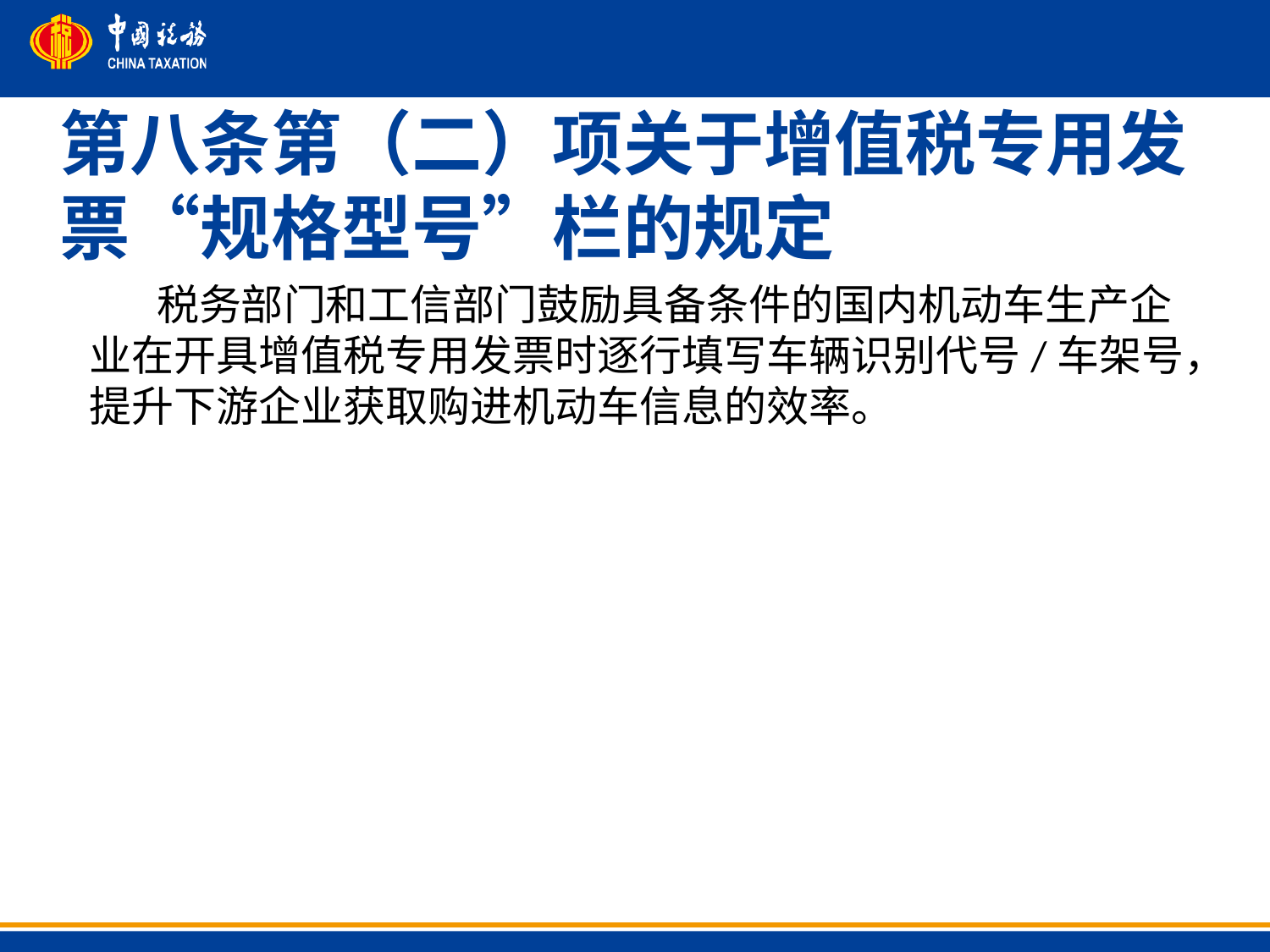

# 第八条第（二）项关于增值税专用发票“规格型号”栏的规定
      税务部门和工信部门鼓励具备条件的国内机动车生产企业在开具增值税专用发票时逐行填写车辆识别代号/车架号，提升下游企业获取购进机动车信息的效率。